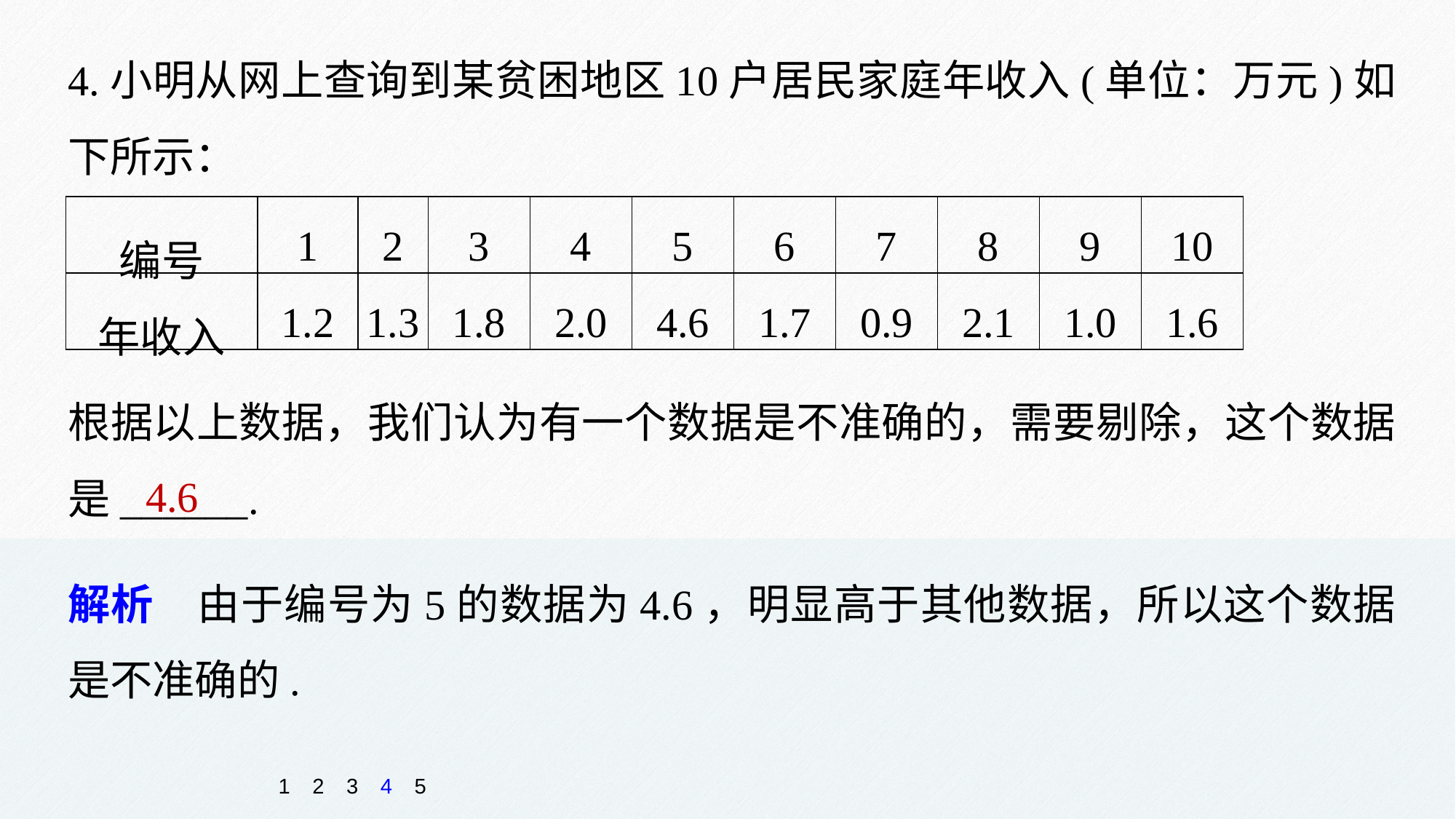

4.小明从网上查询到某贫困地区10户居民家庭年收入(单位：万元)如下所示：
| 编号 | 1 | 2 | 3 | 4 | 5 | 6 | 7 | 8 | 9 | 10 |
| --- | --- | --- | --- | --- | --- | --- | --- | --- | --- | --- |
| 年收入 | 1.2 | 1.3 | 1.8 | 2.0 | 4.6 | 1.7 | 0.9 | 2.1 | 1.0 | 1.6 |
根据以上数据，我们认为有一个数据是不准确的，需要剔除，这个数据是______.
4.6
解析　由于编号为5的数据为4.6，明显高于其他数据，所以这个数据是不准确的.
1
2
3
4
5